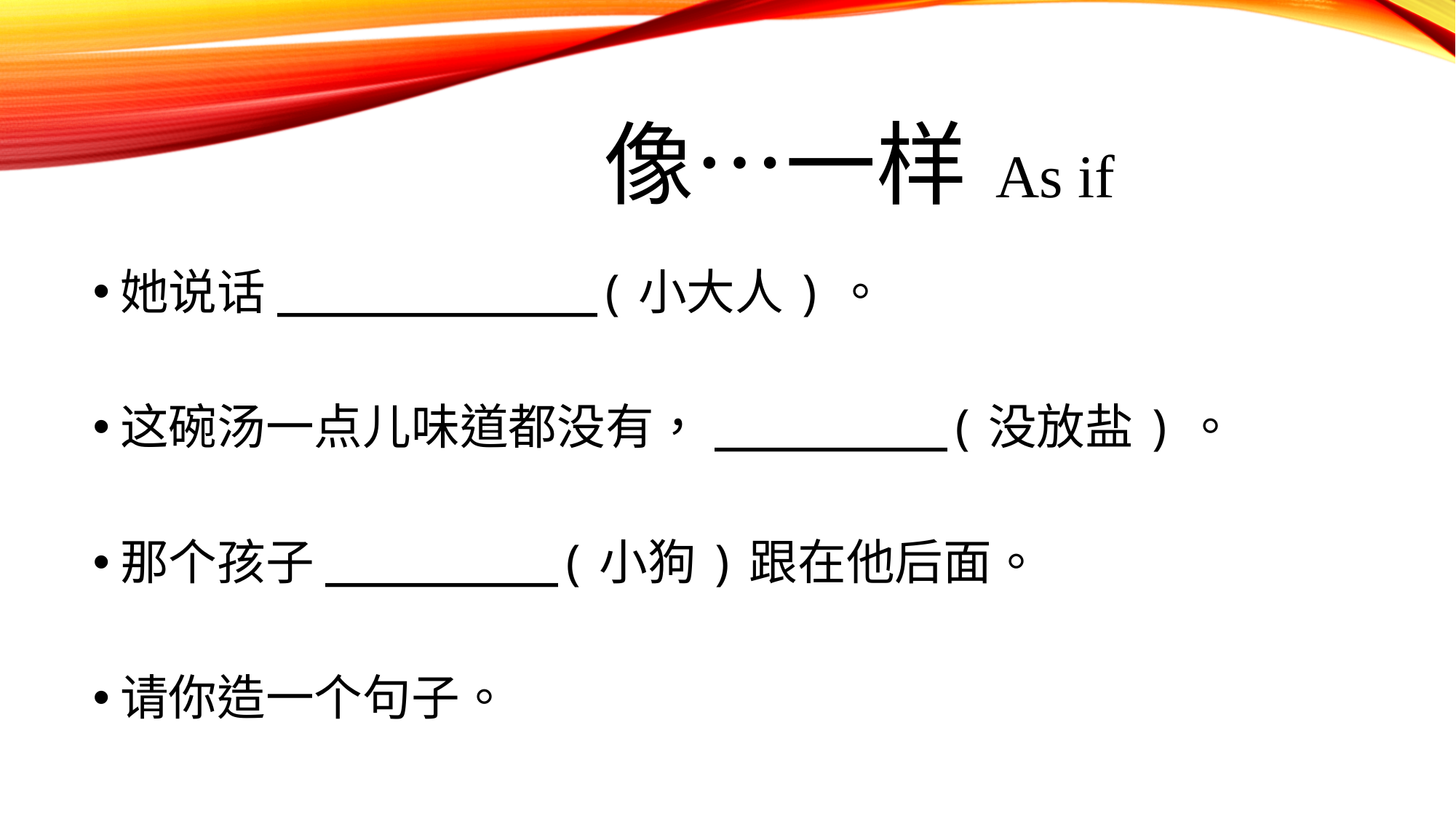

# 像…一样 As if
她说话___________(小大人)。

这碗汤一点儿味道都没有，________(没放盐)。

那个孩子________(小狗)跟在他后面。

请你造一个句子。